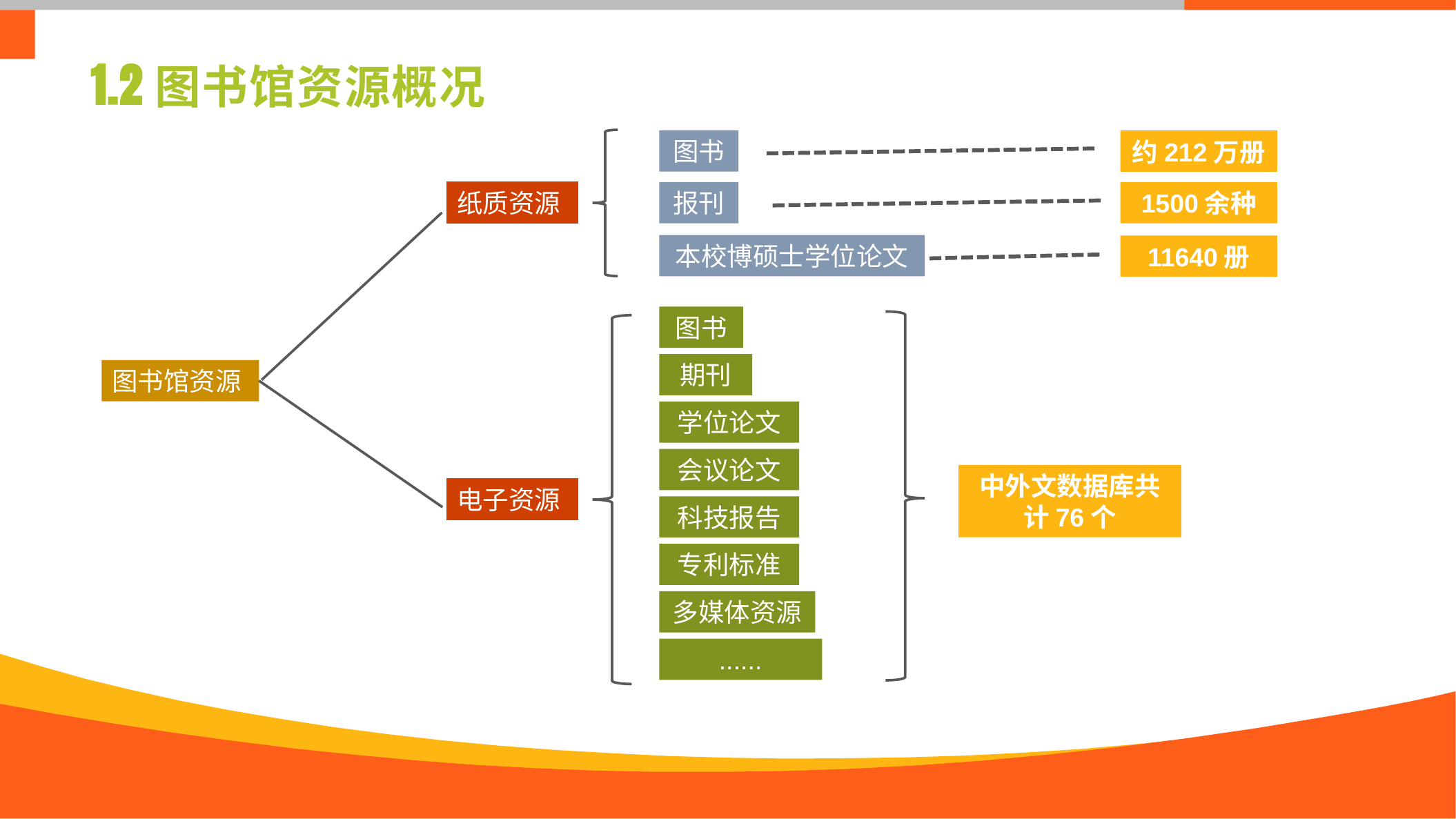

1.2图书馆资源概况

图书
约212万册
1500余种
纸质资源
报刊
本校博硕士学位论文
11640册
图书

期刊
图书馆资源
学位论文
会议论文
中外文数据库共计76个
电子资源
科技报告
专利标准
多媒体资源
......